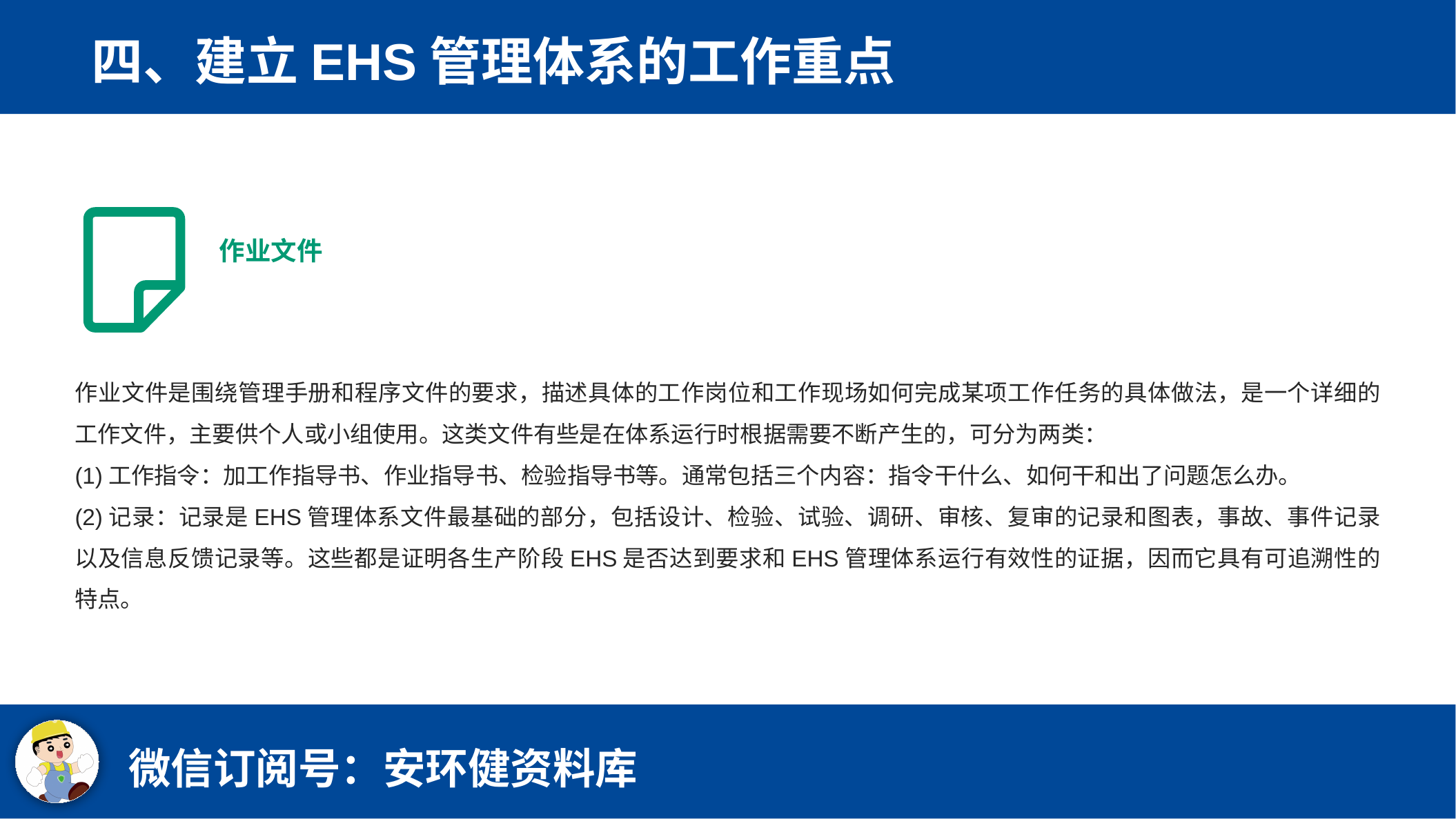

四、建立EHS管理体系的工作重点

作业文件
作业文件是围绕管理手册和程序文件的要求，描述具体的工作岗位和工作现场如何完成某项工作任务的具体做法，是一个详细的工作文件，主要供个人或小组使用。这类文件有些是在体系运行时根据需要不断产生的，可分为两类：
(1)工作指令：加工作指导书、作业指导书、检验指导书等。通常包括三个内容：指令干什么、如何干和出了问题怎么办。
(2)记录：记录是EHS管理体系文件最基础的部分，包括设计、检验、试验、调研、审核、复审的记录和图表，事故、事件记录以及信息反馈记录等。这些都是证明各生产阶段EHS是否达到要求和EHS管理体系运行有效性的证据，因而它具有可追溯性的特点。